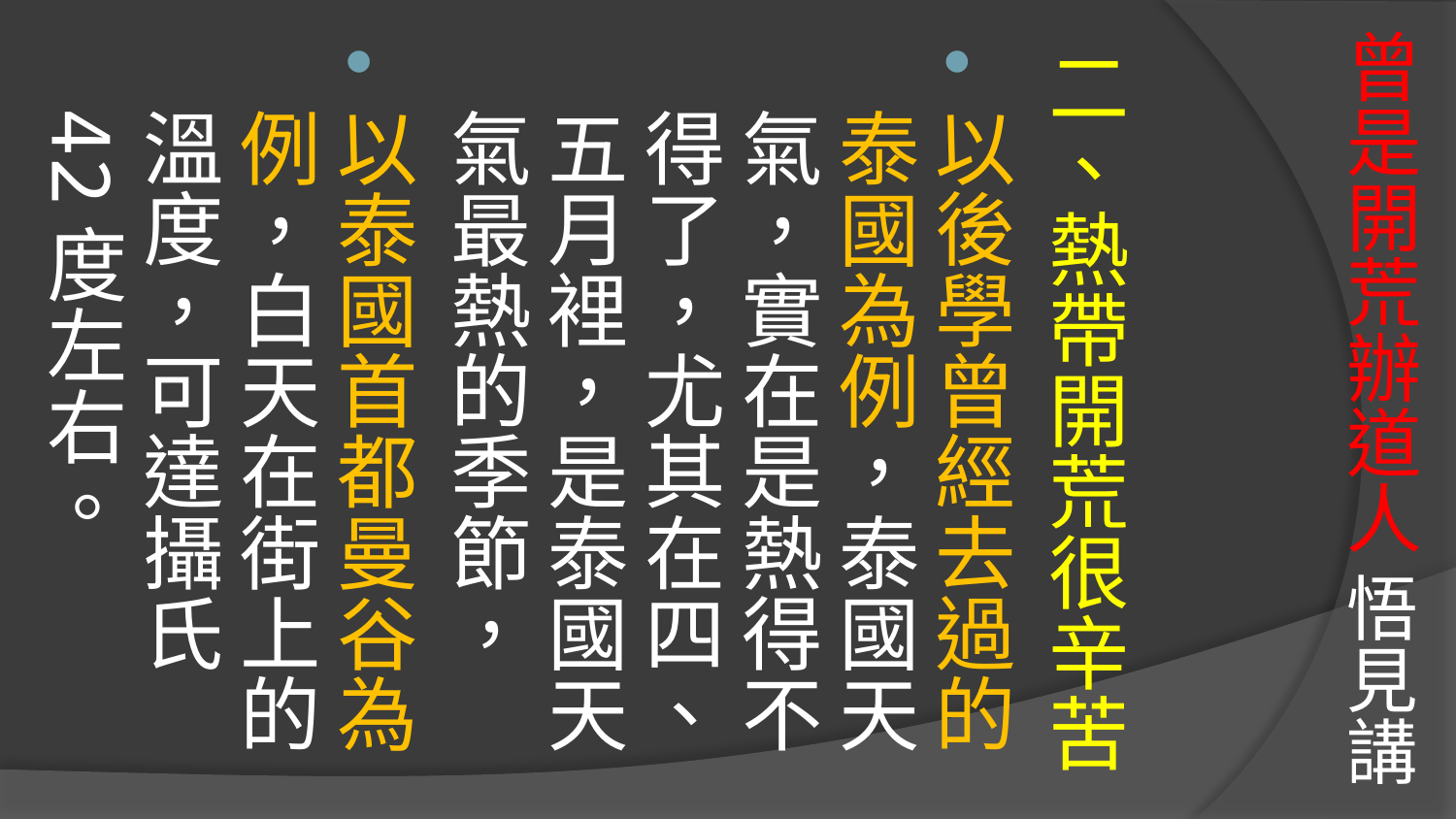

# 曾是開荒辦道人 悟見講
二、熱帶開荒很辛苦
以後學曾經去過的泰國為例，泰國天氣，實在是熱得不得了，尤其在四、五月裡，是泰國天氣最熱的季節，
以泰國首都曼谷為例，白天在街上的溫度，可達攝氏42度左右。